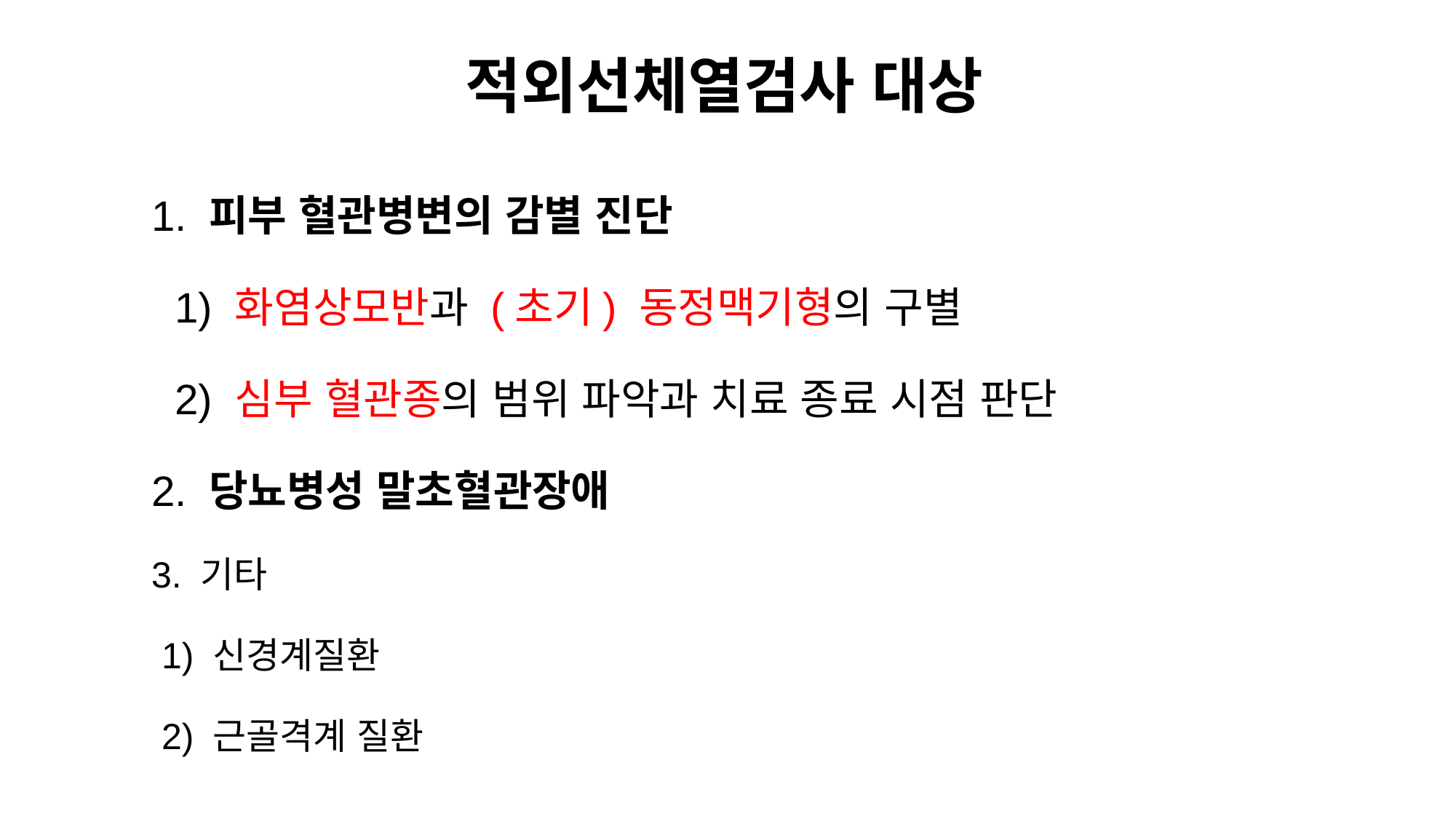

적외선체열검사 대상
1. 피부 혈관병변의 감별 진단
  1) 화염상모반과 (초기) 동정맥기형의 구별
  2) 심부 혈관종의 범위 파악과 치료 종료 시점 판단
2. 당뇨병성 말초혈관장애
3. 기타
 1) 신경계질환
 2) 근골격계 질환